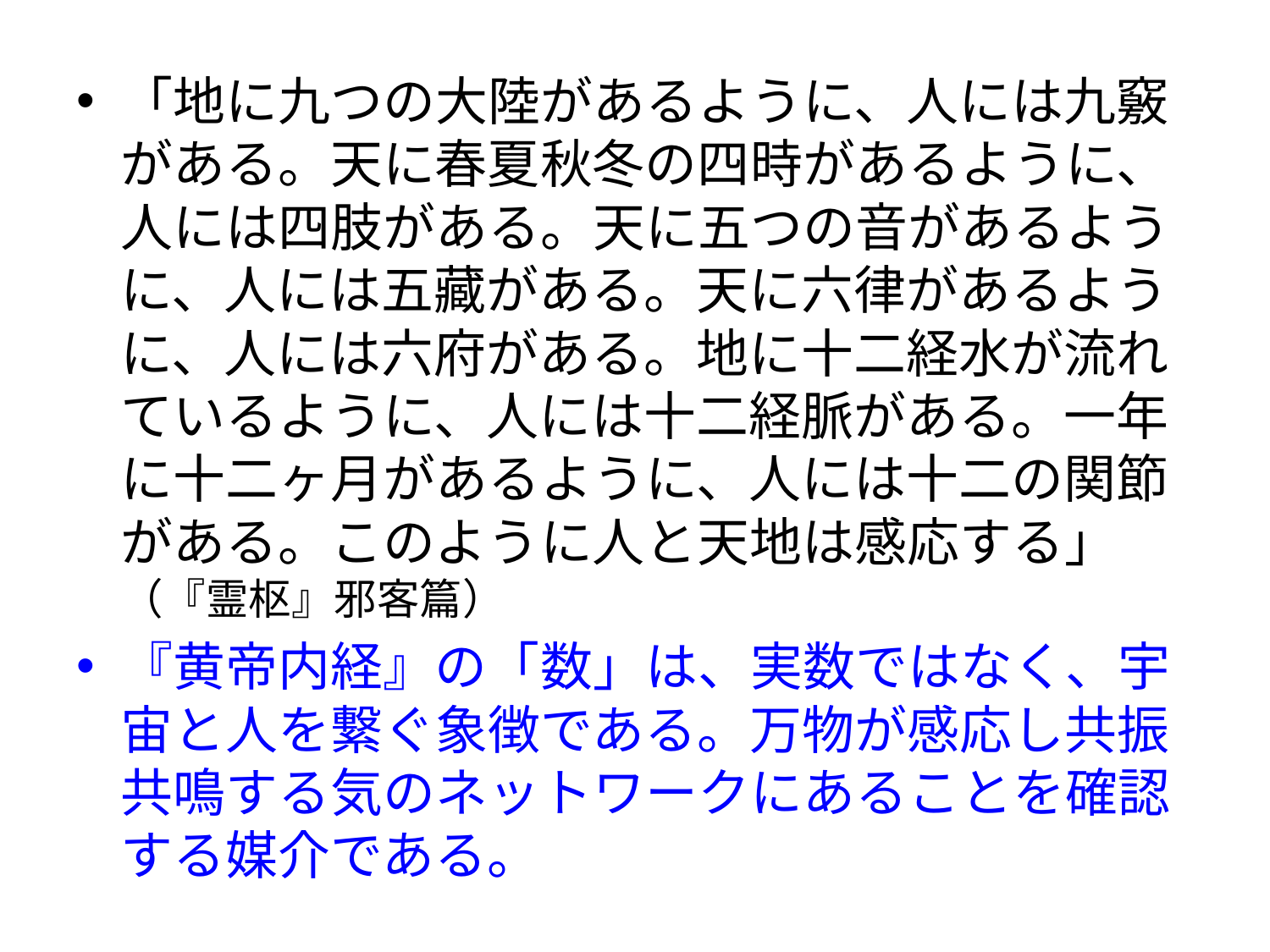

「地に九つの大陸があるように、人には九竅がある。天に春夏秋冬の四時があるように、人には四肢がある。天に五つの音があるように、人には五藏がある。天に六律があるように、人には六府がある。地に十二経水が流れているように、人には十二経脈がある。一年に十二ヶ月があるように、人には十二の関節がある。このように人と天地は感応する」（『霊枢』邪客篇）
『黄帝内経』の「数」は、実数ではなく、宇宙と人を繋ぐ象徴である。万物が感応し共振共鳴する気のネットワークにあることを確認する媒介である。